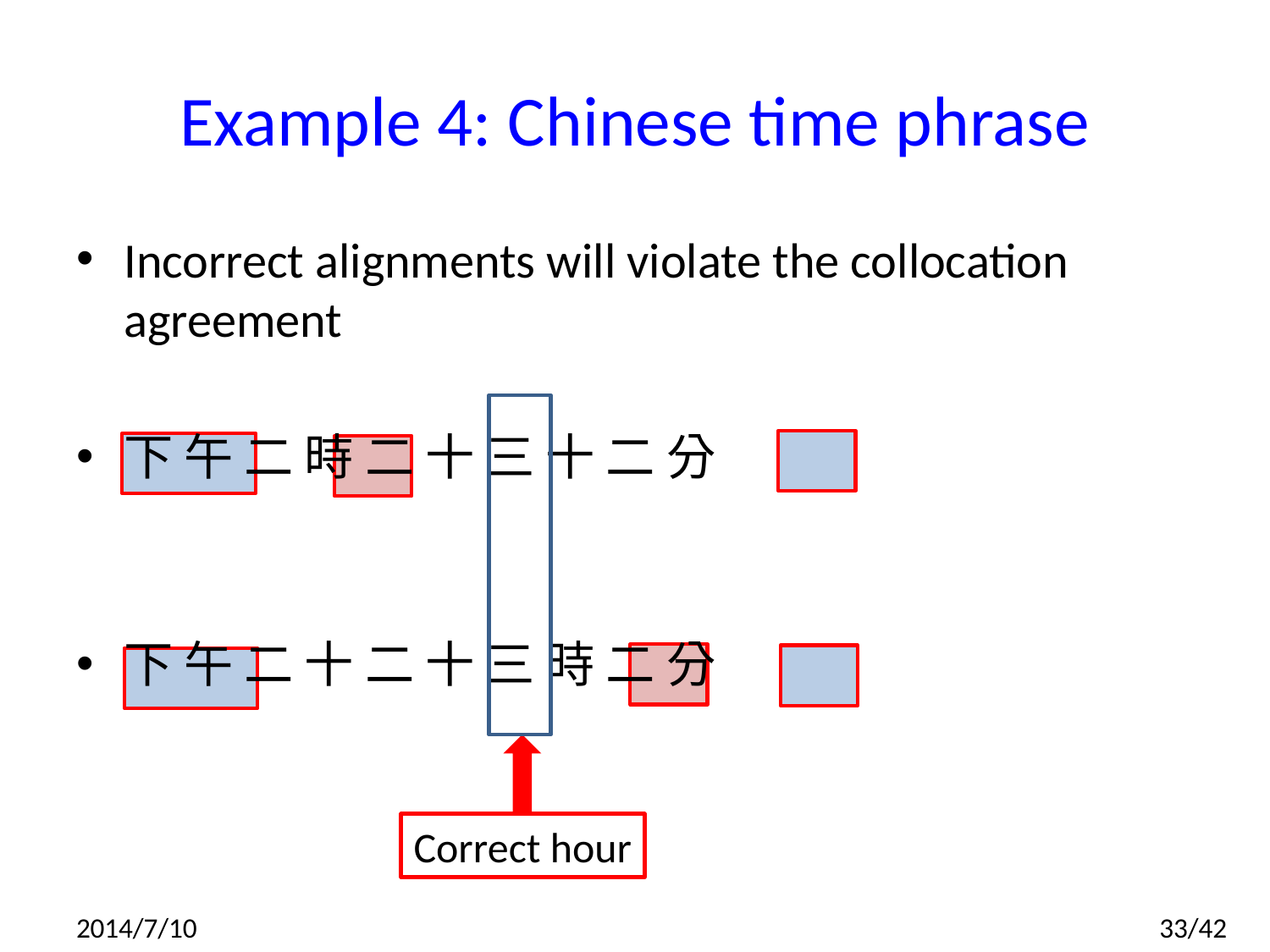

# Example 4: Chinese time phrase
Incorrect alignments will violate the collocation agreement

下 午 二 時 二 十 三 十 二 分

下 午 二 十 二 十 三 時 二 分

Correct hour
2014/7/10
33/42